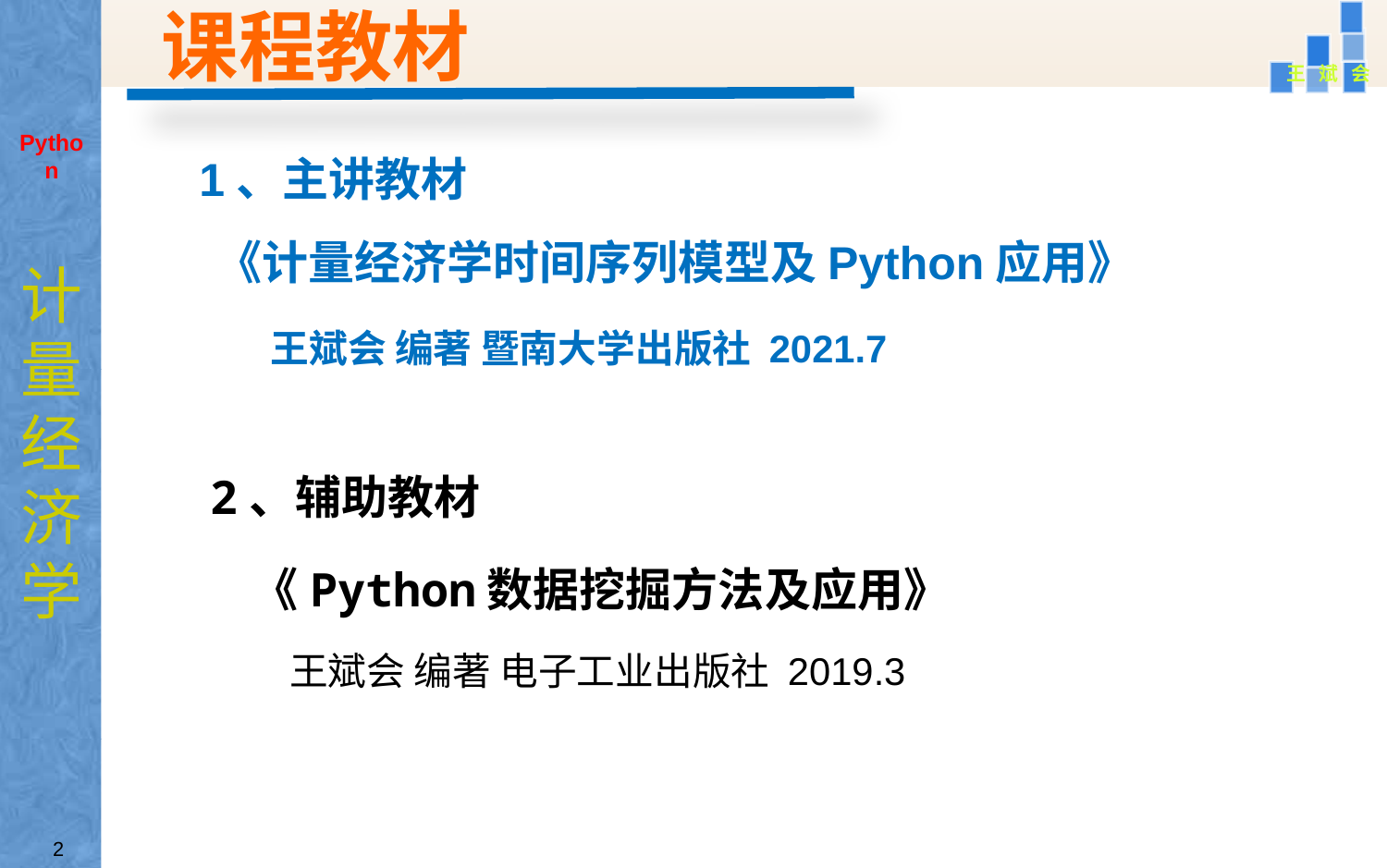

课程教材
王   斌   会
  1、主讲教材
   《计量经济学时间序列模型及Python应用》
          王斌会 编著 暨南大学出版社 2021.7
Python

计量经济学

2、辅助教材
   《Python数据挖掘方法及应用》
        王斌会 编著 电子工业出版社 2019.3